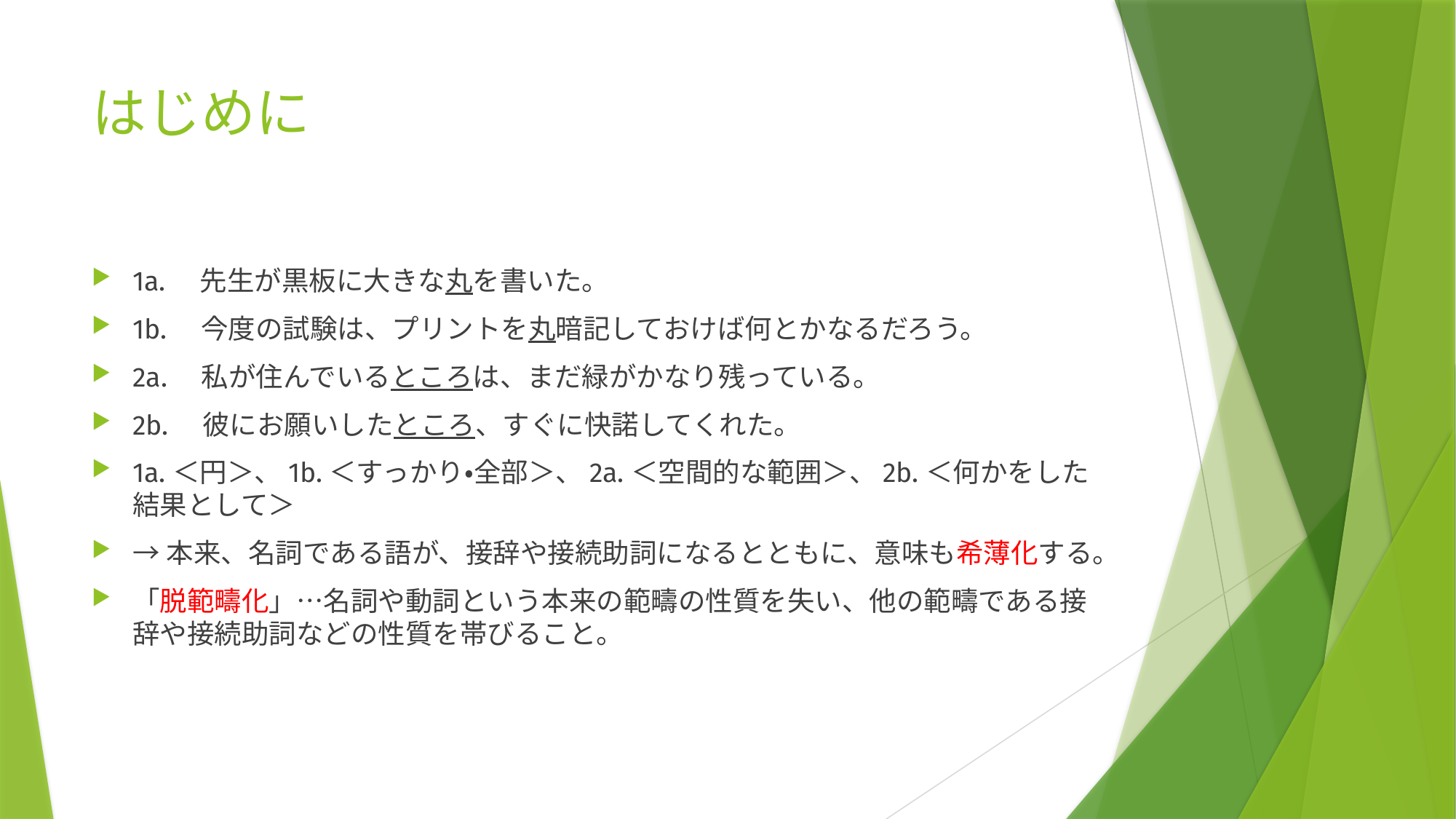

# はじめに
1a.　先生が黒板に大きな丸を書いた。
1b.　今度の試験は、プリントを丸暗記しておけば何とかなるだろう。
2a.　私が住んでいるところは、まだ緑がかなり残っている。
2b.　彼にお願いしたところ、すぐに快諾してくれた。
1a.＜円＞、1b.＜すっかり・全部＞、2a.＜空間的な範囲＞、2b.＜何かをした結果として＞
→本来、名詞である語が、接辞や接続助詞になるとともに、意味も希薄化する。
「脱範疇化」…名詞や動詞という本来の範疇の性質を失い、他の範疇である接辞や接続助詞などの性質を帯びること。